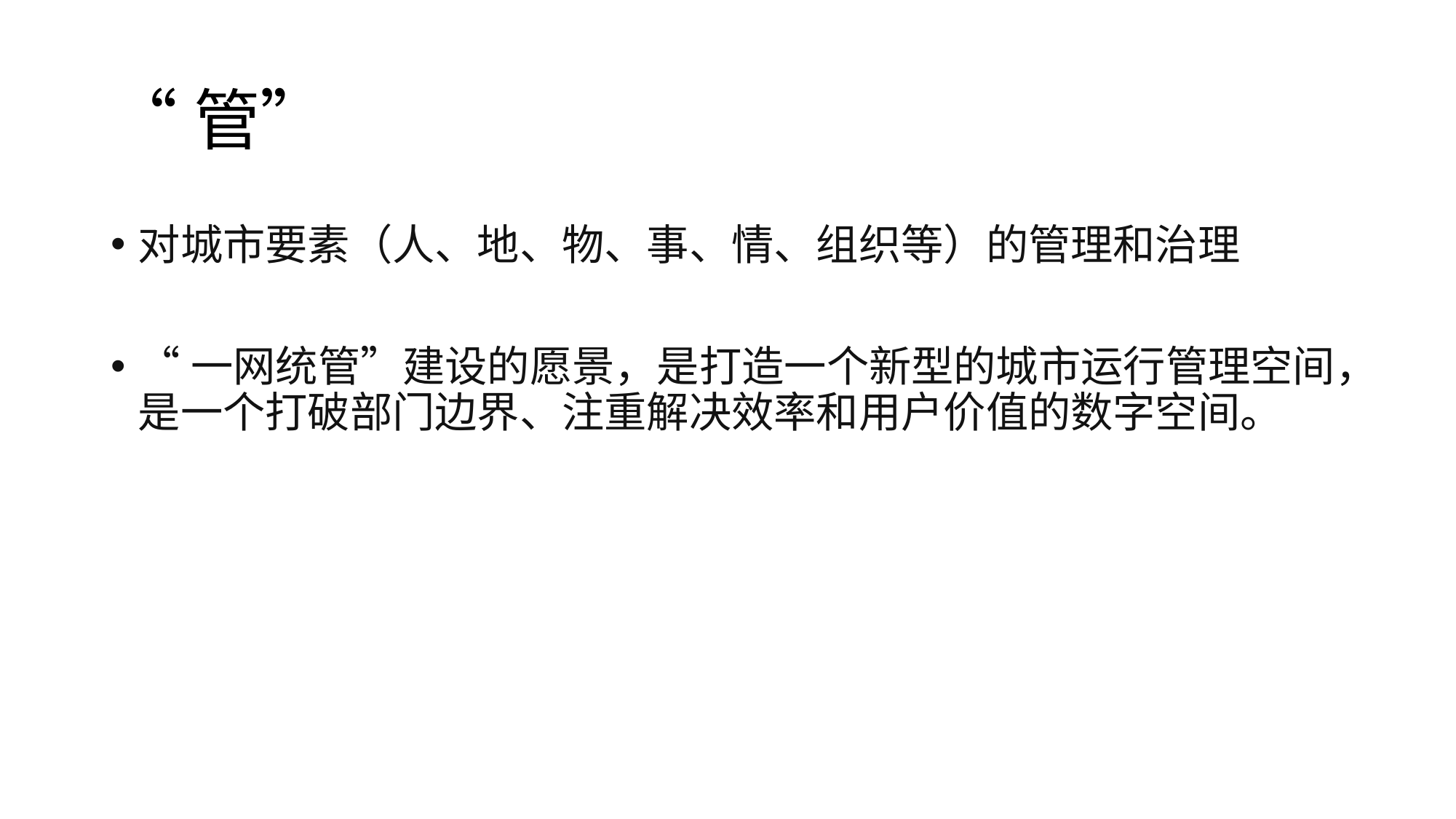

# “管”
对城市要素（人、地、物、事、情、组织等）的管理和治理

“一网统管”建设的愿景，是打造一个新型的城市运行管理空间，是一个打破部门边界、注重解决效率和用户价值的数字空间。